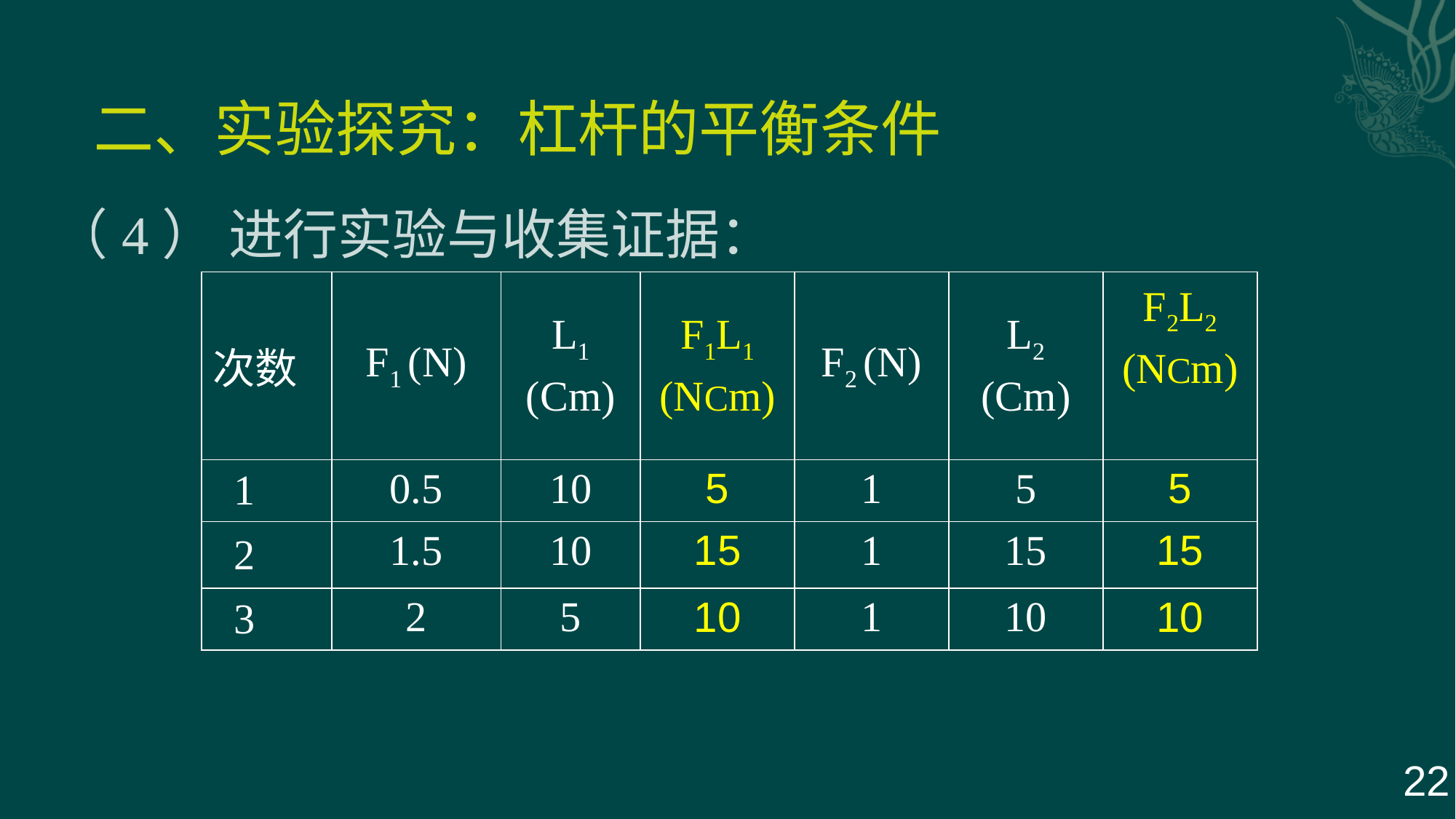

二、实验探究：杠杆的平衡条件
（4） 进行实验与收集证据：
| 次数 | F1 (N) | L1 (Cm) | F1L1 (NCm) | F2 (N) | L2 (Cm) | F2L2 (NCm) |
| --- | --- | --- | --- | --- | --- | --- |
| 1 | 0.5 | 10 | 5 | 1 | 5 | 5 |
| 2 | 1.5 | 10 | 15 | 1 | 15 | 15 |
| 3 | 2 | 5 | 10 | 1 | 10 | 10 |
22